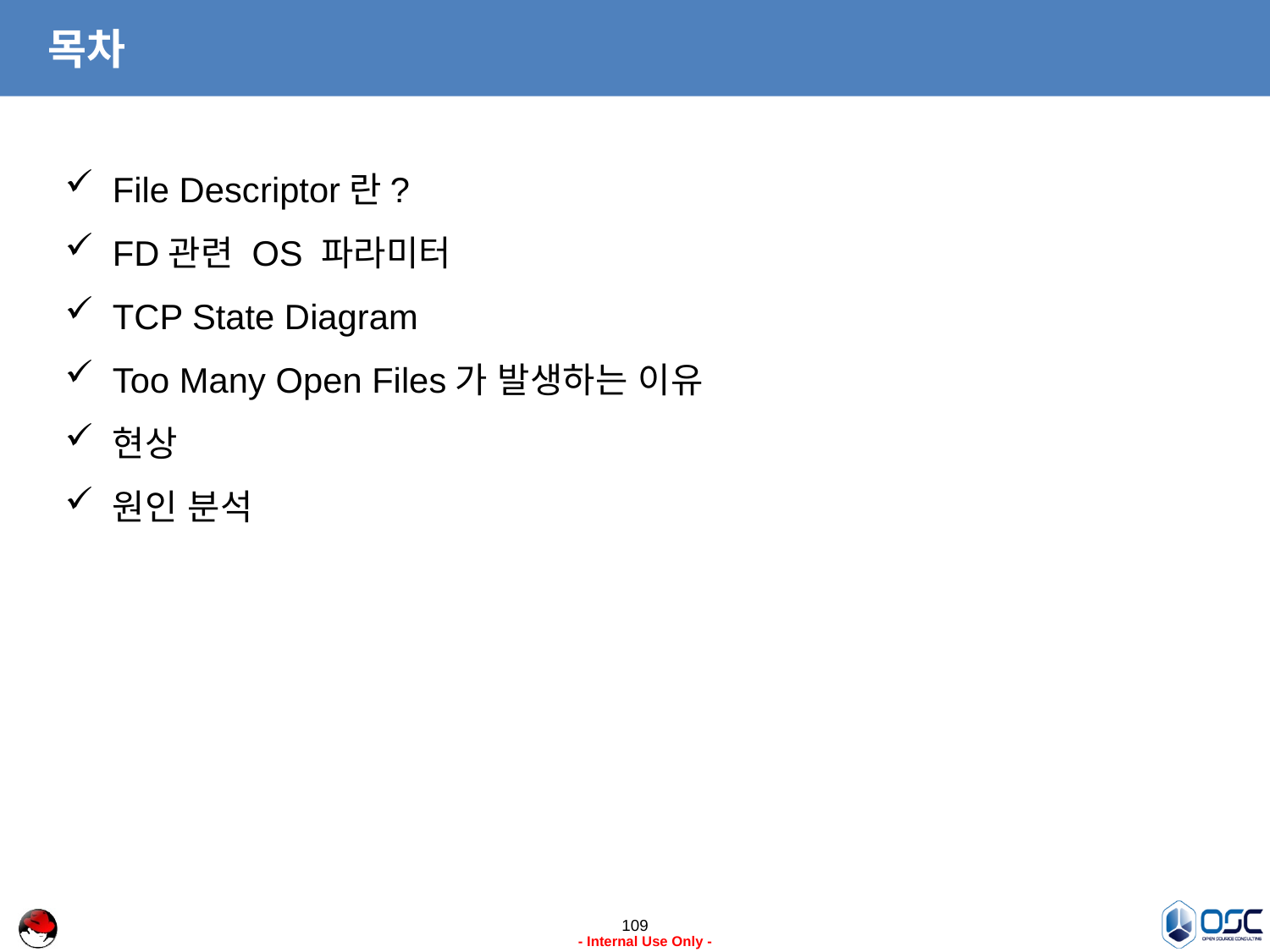

# 목차
File Descriptor란?
FD관련 OS 파라미터
TCP State Diagram
Too Many Open Files가 발생하는 이유
현상
원인 분석